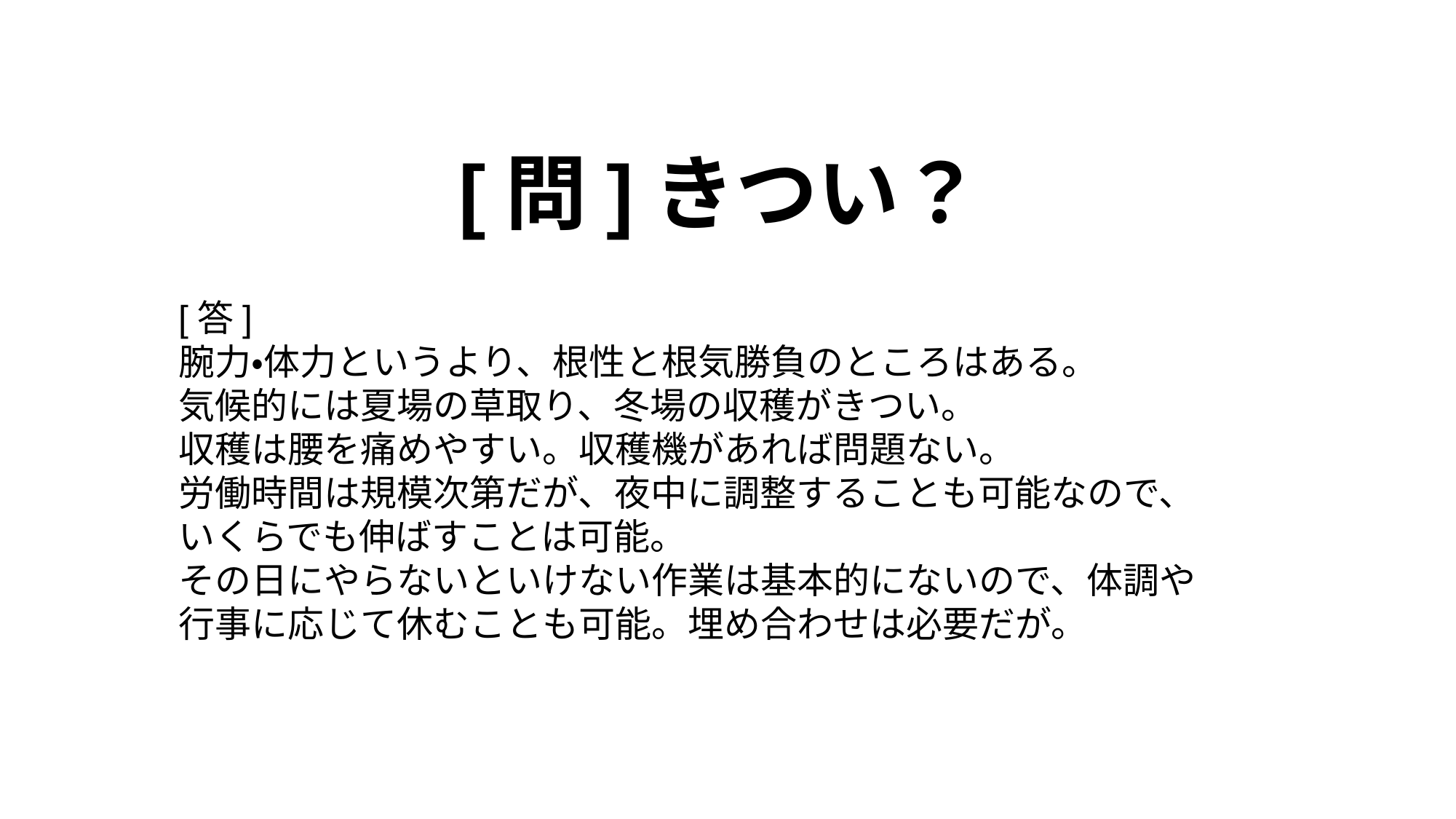

[問]きつい？
[答]
腕力・体力というより、根性と根気勝負のところはある。
気候的には夏場の草取り、冬場の収穫がきつい。
収穫は腰を痛めやすい。収穫機があれば問題ない。
労働時間は規模次第だが、夜中に調整することも可能なので、いくらでも伸ばすことは可能。
その日にやらないといけない作業は基本的にないので、体調や行事に応じて休むことも可能。埋め合わせは必要だが。